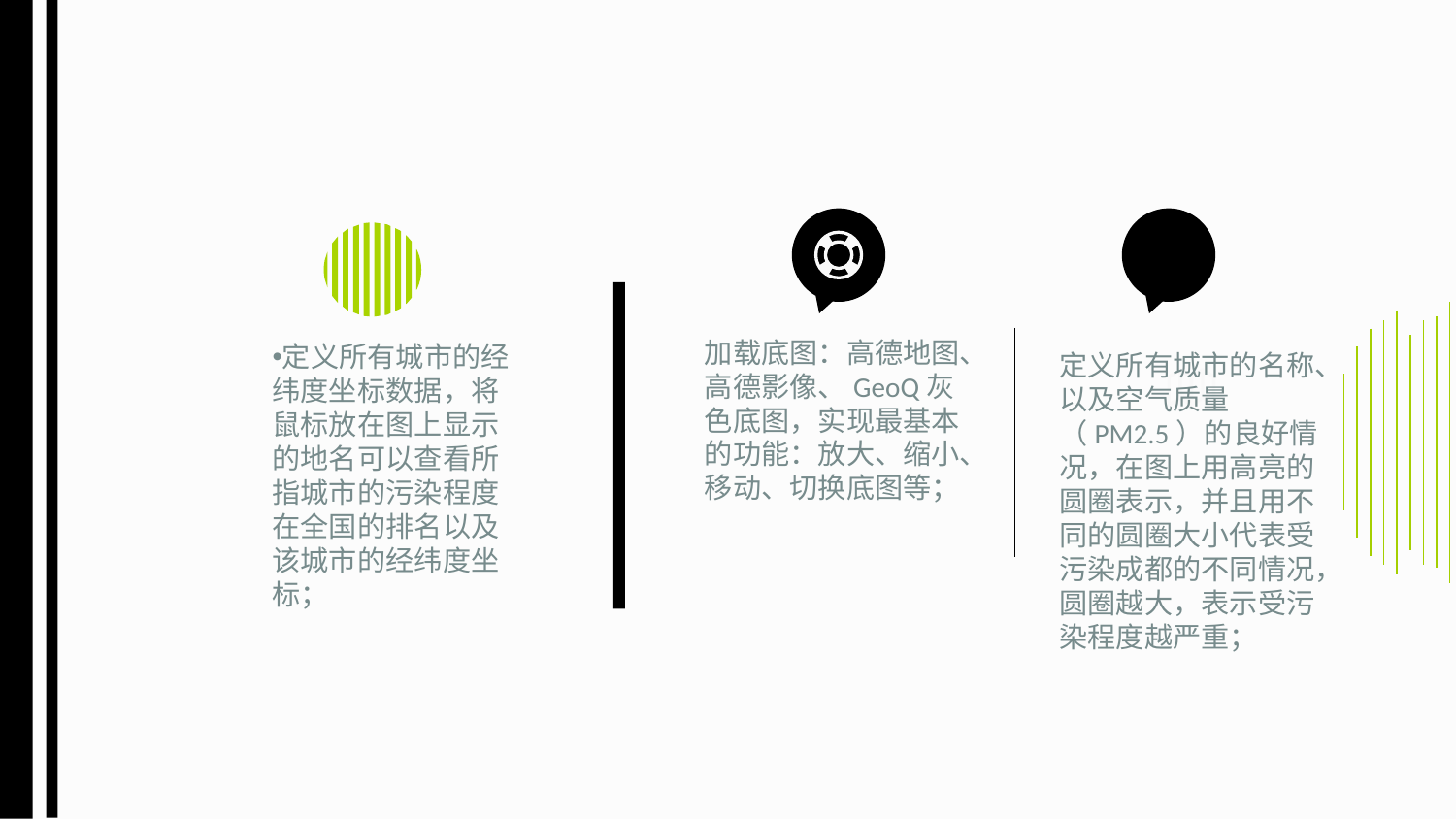

加载底图：高德地图、高德影像、GeoQ灰色底图，实现最基本的功能：放大、缩小、移动、切换底图等；
定义所有城市的经纬度坐标数据，将鼠标放在图上显示的地名可以查看所指城市的污染程度在全国的排名以及该城市的经纬度坐标；
定义所有城市的名称、以及空气质量（PM2.5）的良好情况，在图上用高亮的圆圈表示，并且用不同的圆圈大小代表受污染成都的不同情况，圆圈越大，表示受污染程度越严重；